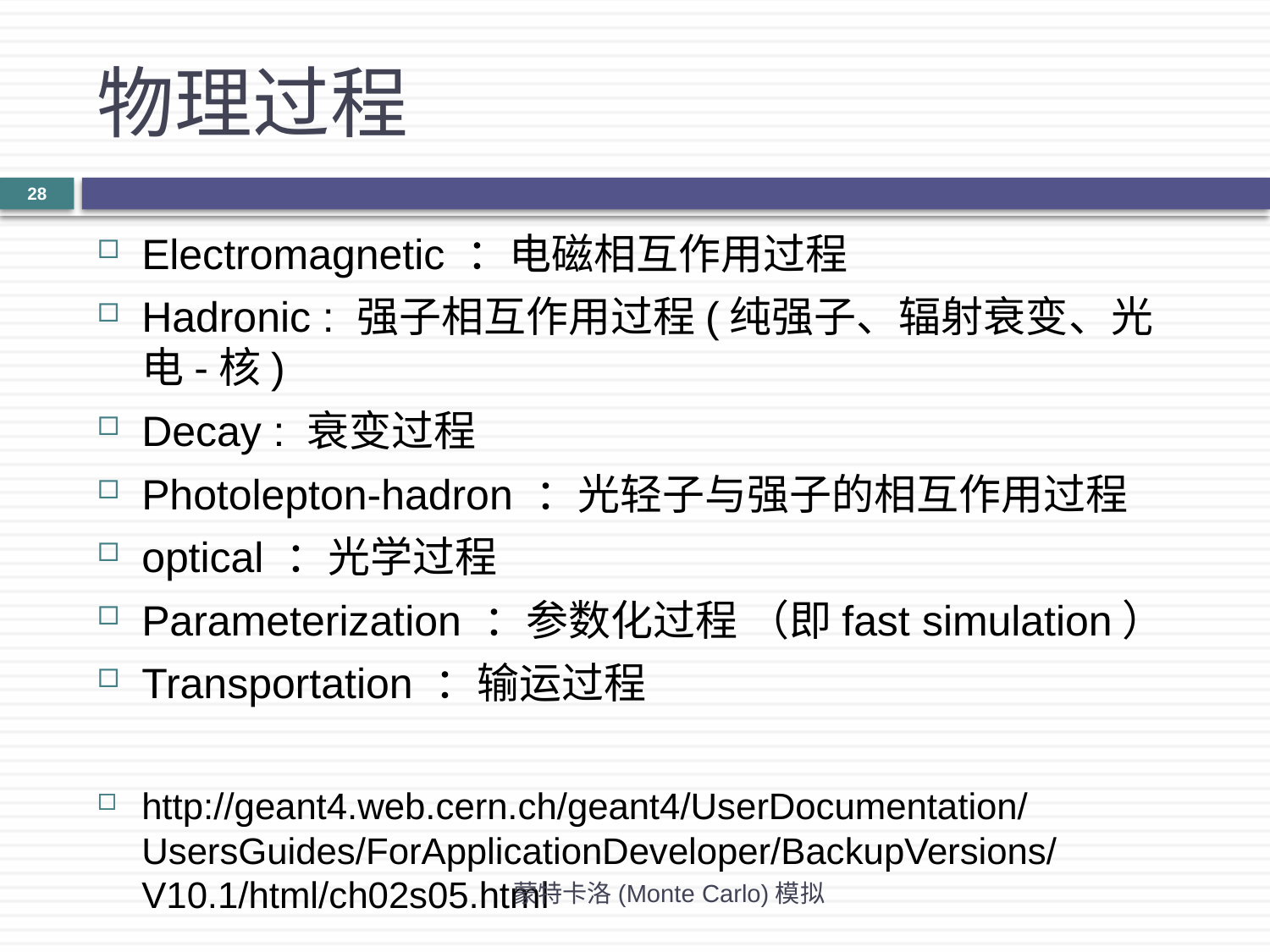

# 物理过程
28
Electromagnetic ：电磁相互作用过程
Hadronic : 强子相互作用过程(纯强子、辐射衰变、光电-核)
Decay : 衰变过程
Photolepton-hadron ：光轻子与强子的相互作用过程
optical ：光学过程
Parameterization ：参数化过程 （即fast simulation）
Transportation ：输运过程

http://geant4.web.cern.ch/geant4/UserDocumentation/UsersGuides/ForApplicationDeveloper/BackupVersions/V10.1/html/ch02s05.html

蒙特卡洛(Monte Carlo)模拟